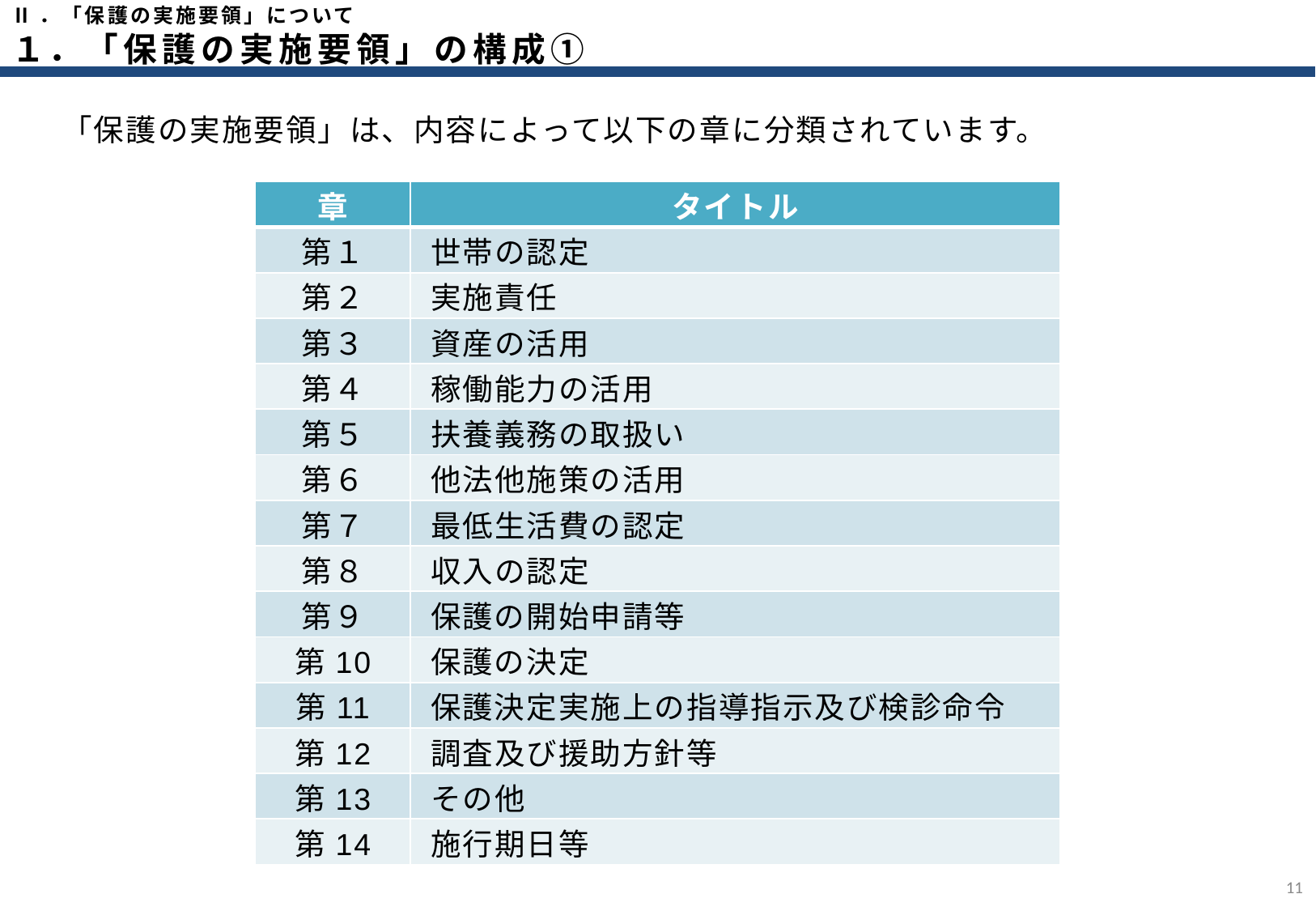

Ⅱ．「保護の実施要領」について
１．「保護の実施要領」の構成①
　「保護の実施要領」は、内容によって以下の章に分類されています。
| 章 | タイトル |
| --- | --- |
| 第１ | 世帯の認定 |
| 第２ | 実施責任 |
| 第３ | 資産の活用 |
| 第４ | 稼働能力の活用 |
| 第５ | 扶養義務の取扱い |
| 第６ | 他法他施策の活用 |
| 第７ | 最低生活費の認定 |
| 第８ | 収入の認定 |
| 第９ | 保護の開始申請等 |
| 第10 | 保護の決定 |
| 第11 | 保護決定実施上の指導指示及び検診命令 |
| 第12 | 調査及び援助方針等 |
| 第13 | その他 |
| 第14 | 施行期日等 |
11